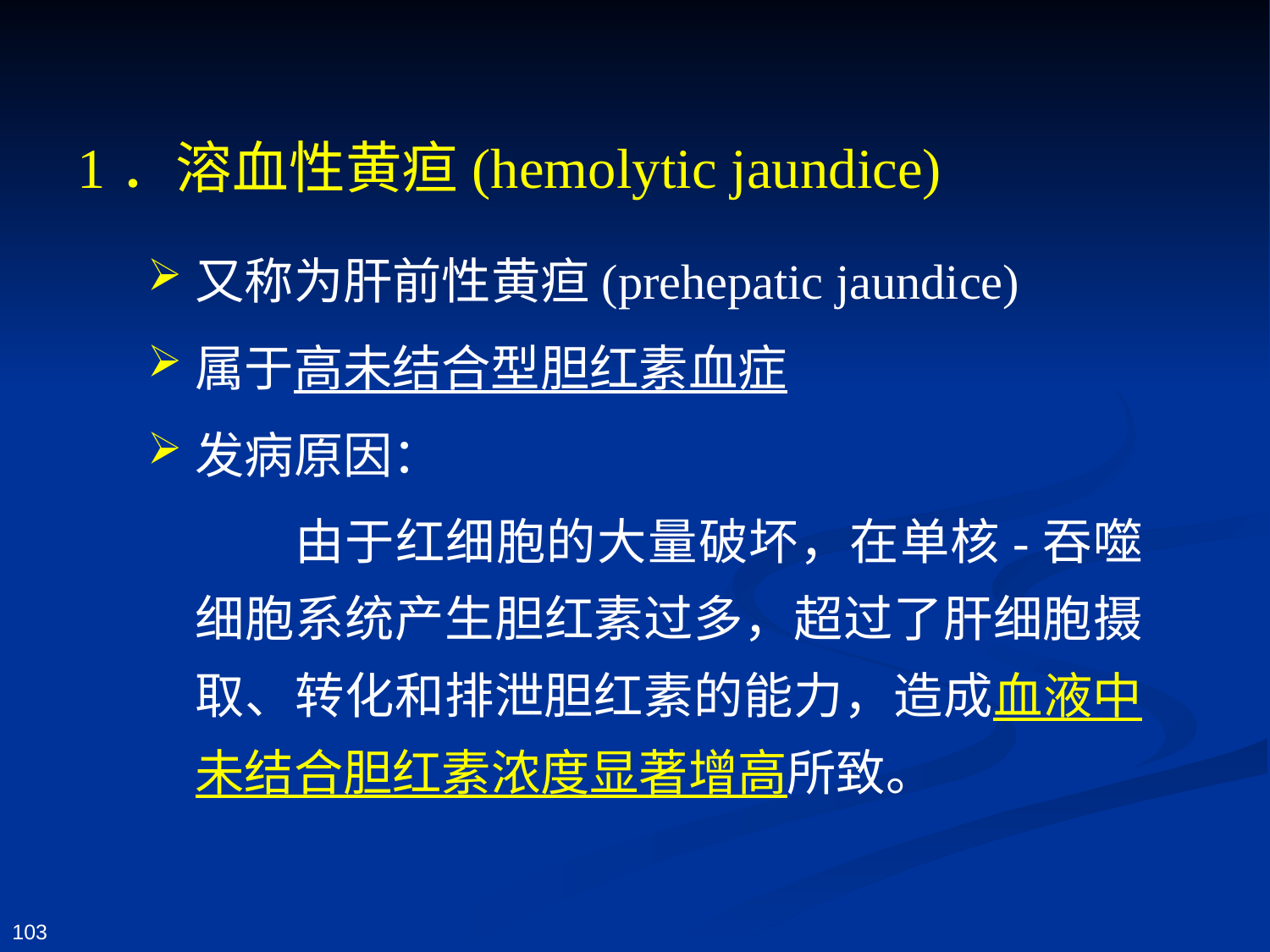

# 1．溶血性黄疸(hemolytic jaundice)
又称为肝前性黄疸(prehepatic jaundice)
属于高未结合型胆红素血症
发病原因：
           由于红细胞的大量破坏，在单核-吞噬细胞系统产生胆红素过多，超过了肝细胞摄取、转化和排泄胆红素的能力，造成血液中未结合胆红素浓度显著增高所致。
103